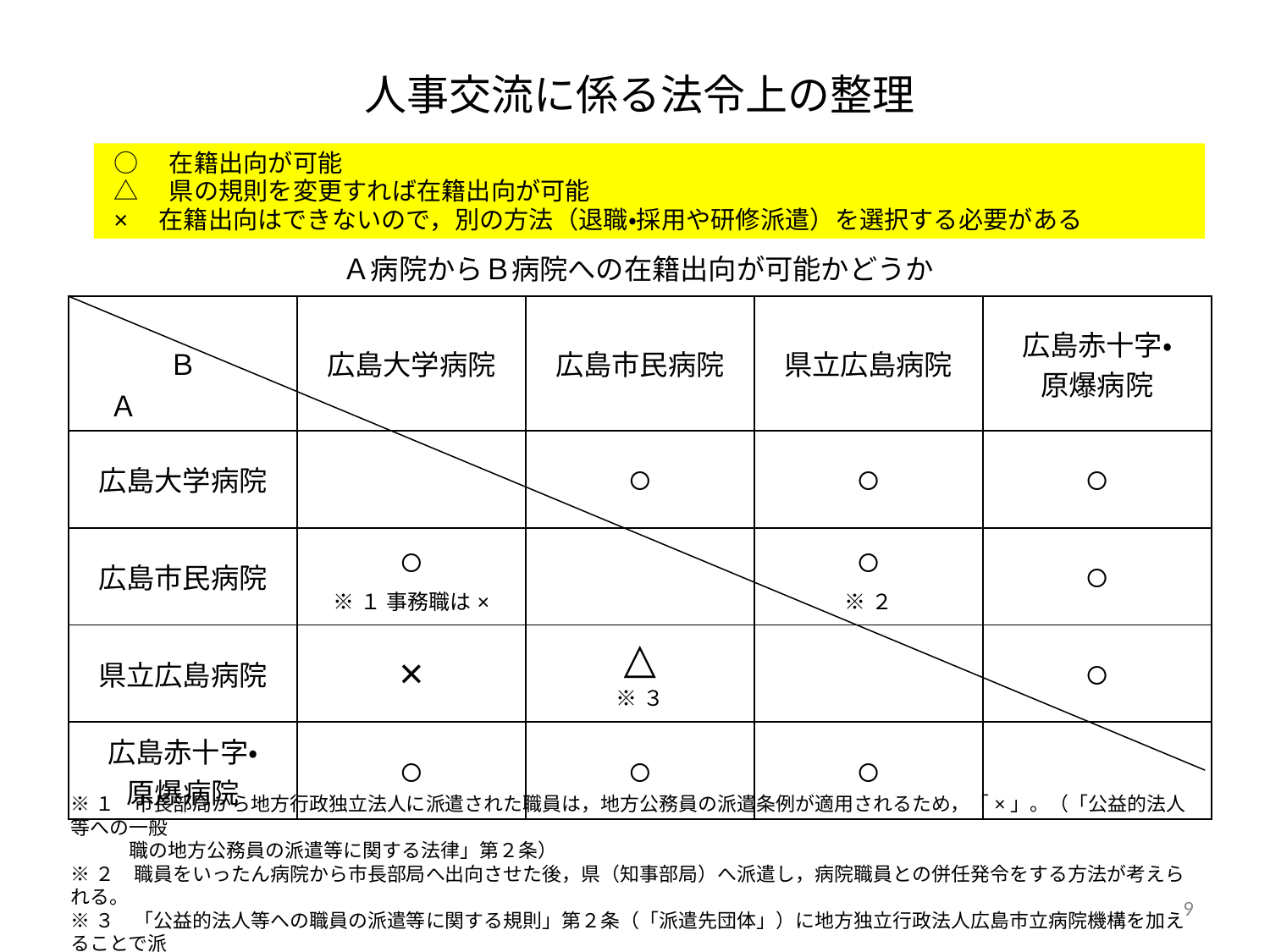

# 人事交流に係る法令上の整理
○　在籍出向が可能
△　県の規則を変更すれば在籍出向が可能
×　在籍出向はできないので，別の方法（退職・採用や研修派遣）を選択する必要がある
Ａ病院からＢ病院への在籍出向が可能かどうか
| Ｂ 　Ａ | 広島大学病院 | 広島市民病院 | 県立広島病院 | 広島赤十字・ 原爆病院 |
| --- | --- | --- | --- | --- |
| 広島大学病院 |  | ○ | ○ | ○ |
| 広島市民病院 | ○ ※１ 事務職は× |  | ○ ※２ | ○ |
| 県立広島病院 | × | △ ※３ |  | ○ |
| 広島赤十字・ 原爆病院 | ○ | ○ | ○ |  |
※１　市長部局から地方行政独立法人に派遣された職員は，地方公務員の派遣条例が適用されるため，「×」。（「公益的法人等への一般
　　　職の地方公務員の派遣等に関する法律」第２条）
※２　職員をいったん病院から市長部局へ出向させた後，県（知事部局）へ派遣し，病院職員との併任発令をする方法が考えられる。
※３　「公益的法人等への職員の派遣等に関する規則」第２条（「派遣先団体」）に地方独立行政法人広島市立病院機構を加えることで派
　　　遣が可能となる。
9